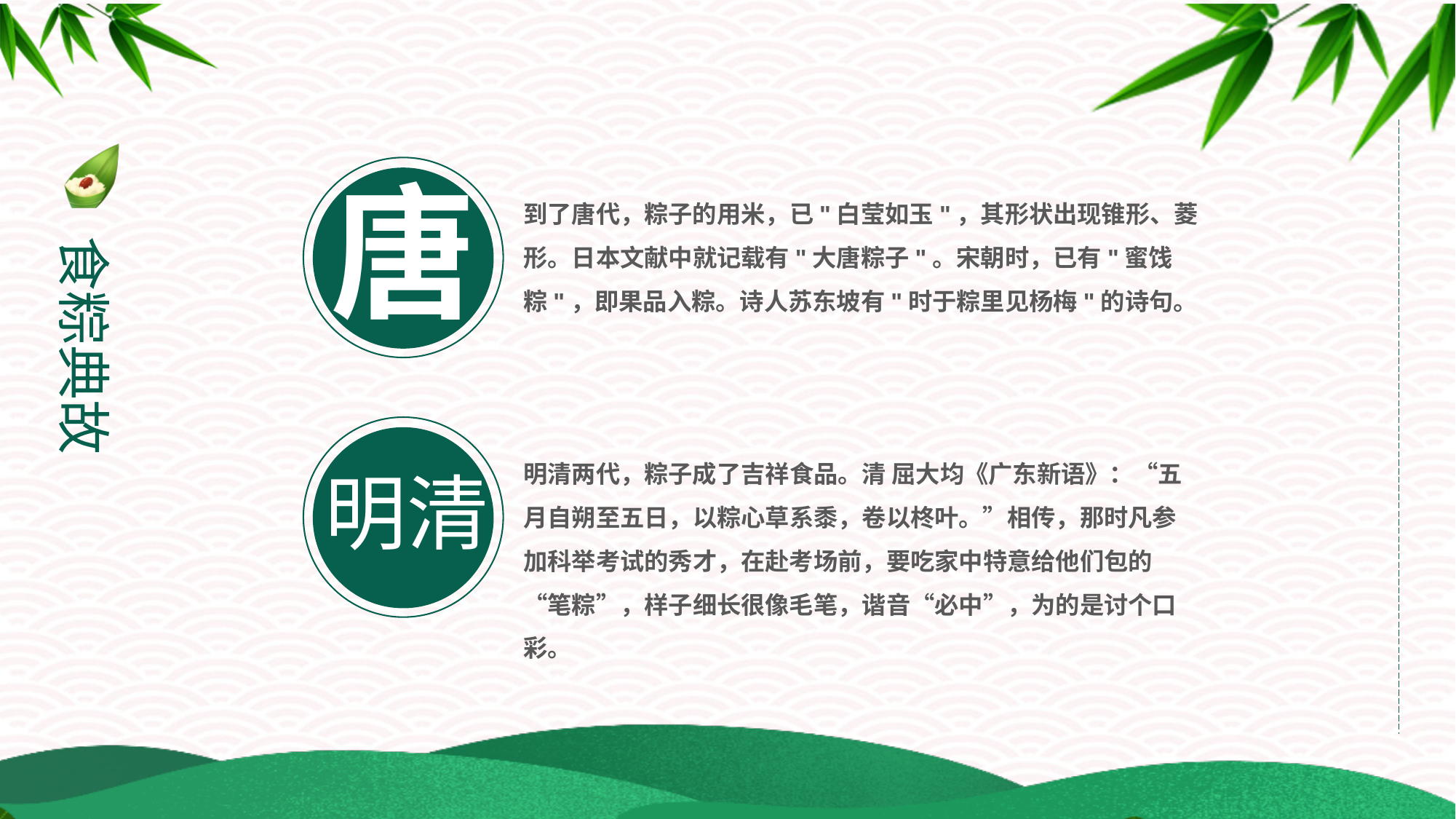

唐

到了唐代，粽子的用米，已"白莹如玉"，其形状出现锥形、菱形。日本文献中就记载有"大唐粽子"。宋朝时，已有"蜜饯粽"，即果品入粽。诗人苏东坡有"时于粽里见杨梅"的诗句。
食粽典故

明清
明清两代，粽子成了吉祥食品。清 屈大均《广东新语》：“五月自朔至五日，以粽心草系黍，卷以柊叶。”相传，那时凡参加科举考试的秀才，在赴考场前，要吃家中特意给他们包的“笔粽”，样子细长很像毛笔，谐音“必中”，为的是讨个口彩。